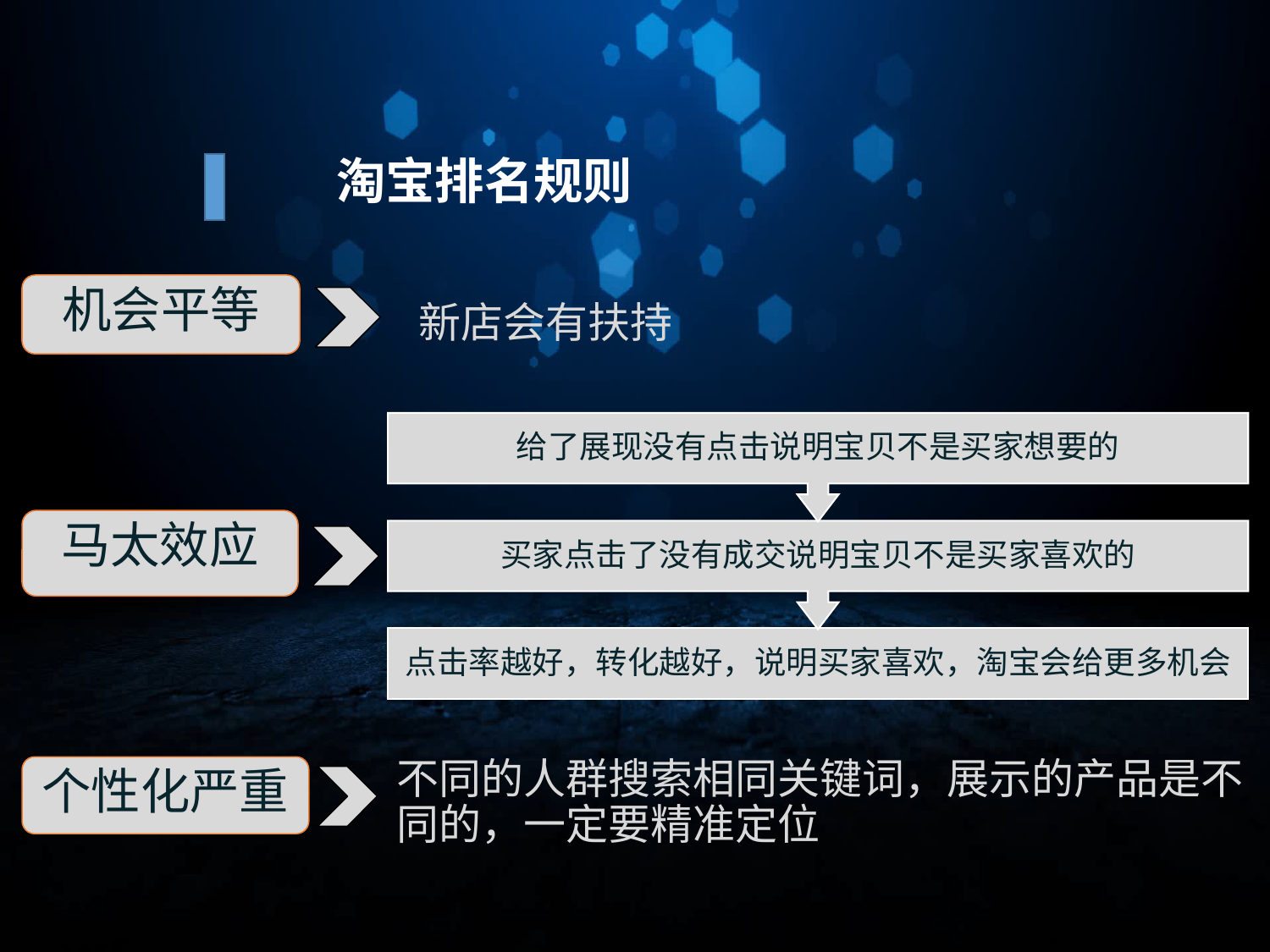

淘宝排名规则

机会平等

新店会有扶持

给了展现没有点击说明宝贝不是买家想要的
买家点击了没有成交说明宝贝不是买家喜欢的
点击率越好，转化越好，说明买家喜欢，淘宝会给更多机会

马太效应

不同的人群搜索相同关键词，展示的产品是不同的，一定要精准定位
个性化严重